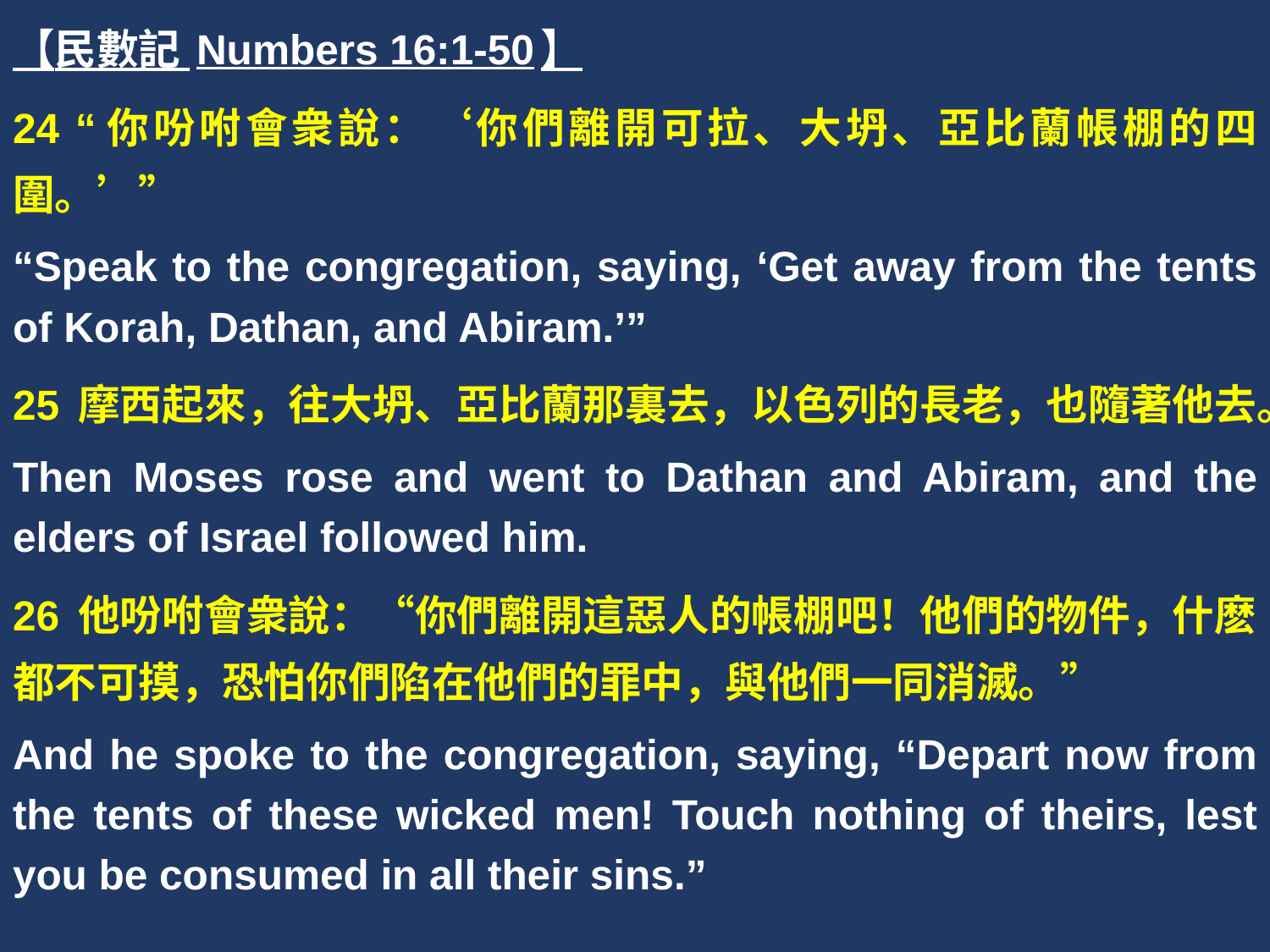

【民數記 Numbers 16:1-50】
24 “你吩咐會衆說：‘你們離開可拉、大坍、亞比蘭帳棚的四圍。’”
“Speak to the congregation, saying, ‘Get away from the tents of Korah, Dathan, and Abiram.’”
25 摩西起來，往大坍、亞比蘭那裏去，以色列的長老，也隨著他去。
Then Moses rose and went to Dathan and Abiram, and the elders of Israel followed him.
26 他吩咐會衆說：“你們離開這惡人的帳棚吧！他們的物件，什麽都不可摸，恐怕你們陷在他們的罪中，與他們一同消滅。”
And he spoke to the congregation, saying, “Depart now from the tents of these wicked men! Touch nothing of theirs, lest you be consumed in all their sins.”